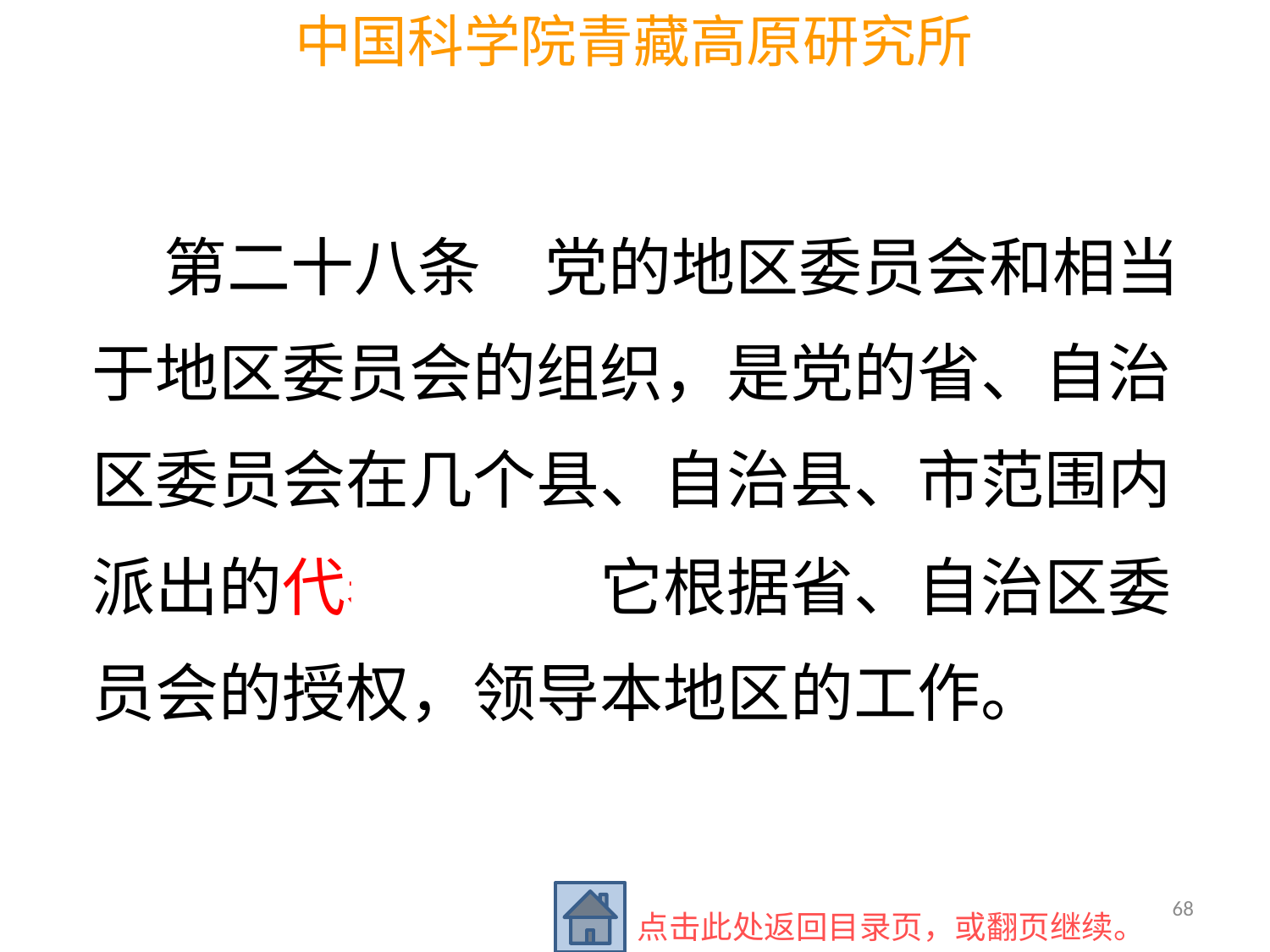

# 第二十八条　党的地区委员会和相当于地区委员会的组织，是党的省、自治区委员会在几个县、自治县、市范围内派出的代表机关。它根据省、自治区委员会的授权，领导本地区的工作。

68

点击此处返回目录页，或翻页继续。